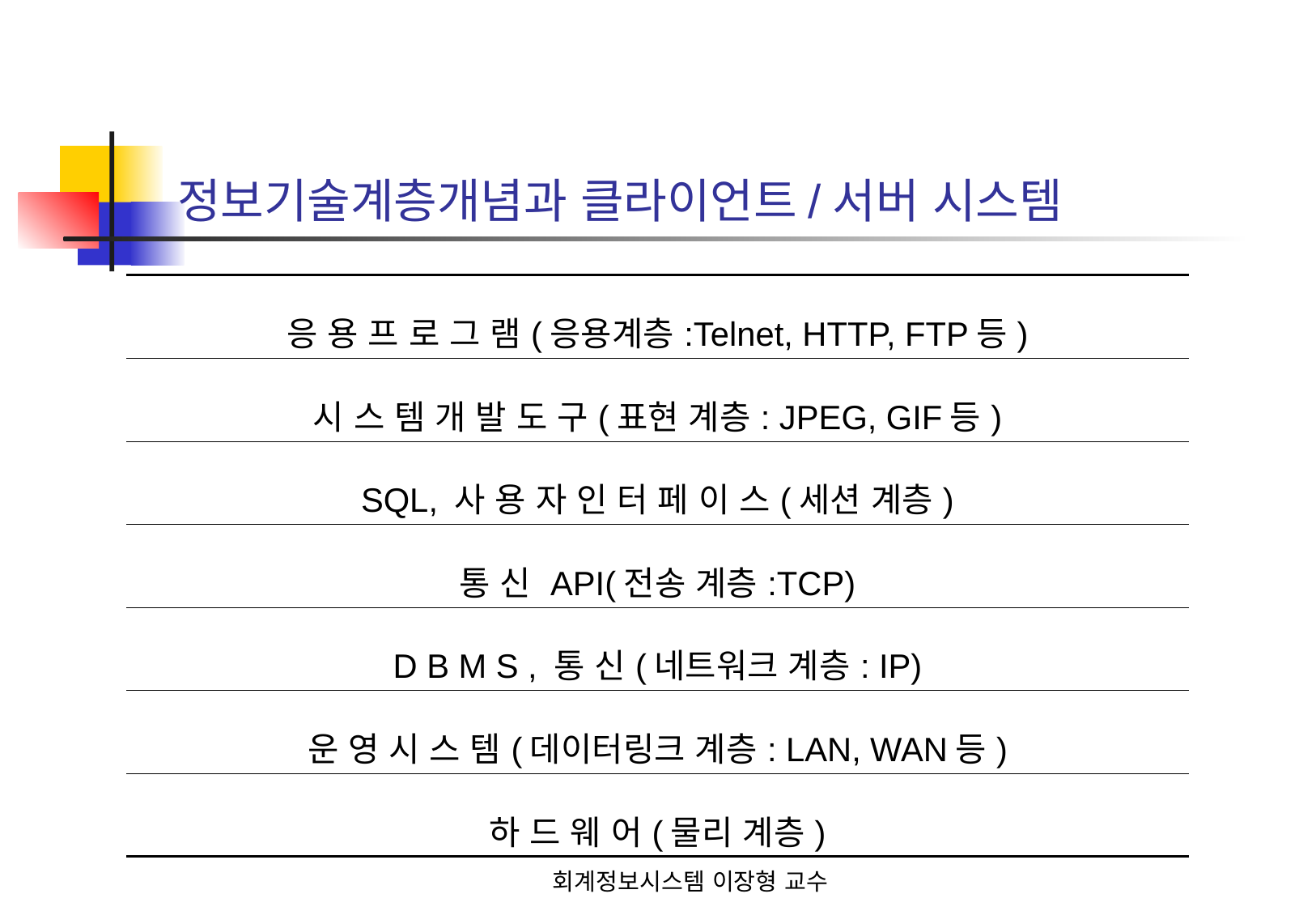

# 정보기술계층개념과 클라이언트/서버 시스템
| 응 용 프 로 그 램(응용계층:Telnet, HTTP, FTP등) |
| --- |
| 시 스 템 개 발 도 구(표현 계층: JPEG, GIF등) |
| SQL, 사 용 자 인 터 페 이 스(세션 계층) |
| 통 신 API(전송 계층:TCP) |
| D B M S , 통 신(네트워크 계층: IP) |
| 운 영 시 스 템(데이터링크 계층: LAN, WAN등) |
| 하 드 웨 어(물리 계층) |
회계정보시스템 이장형 교수